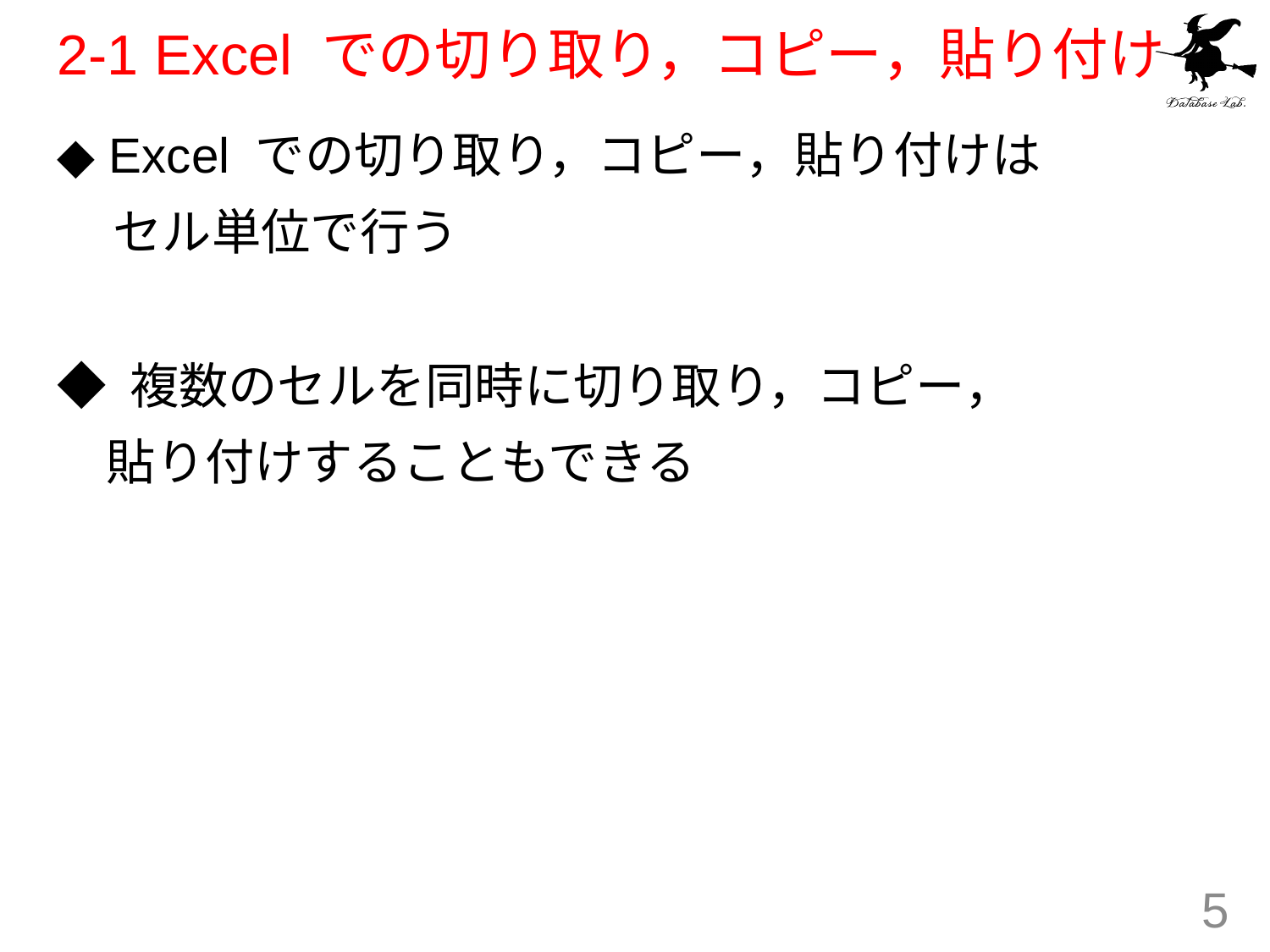

# 2-1 Excel での切り取り，コピー，貼り付け
◆ Excel での切り取り，コピー，貼り付けは
    セル単位で行う

◆ 複数のセルを同時に切り取り，コピー，
　貼り付けすることもできる
5